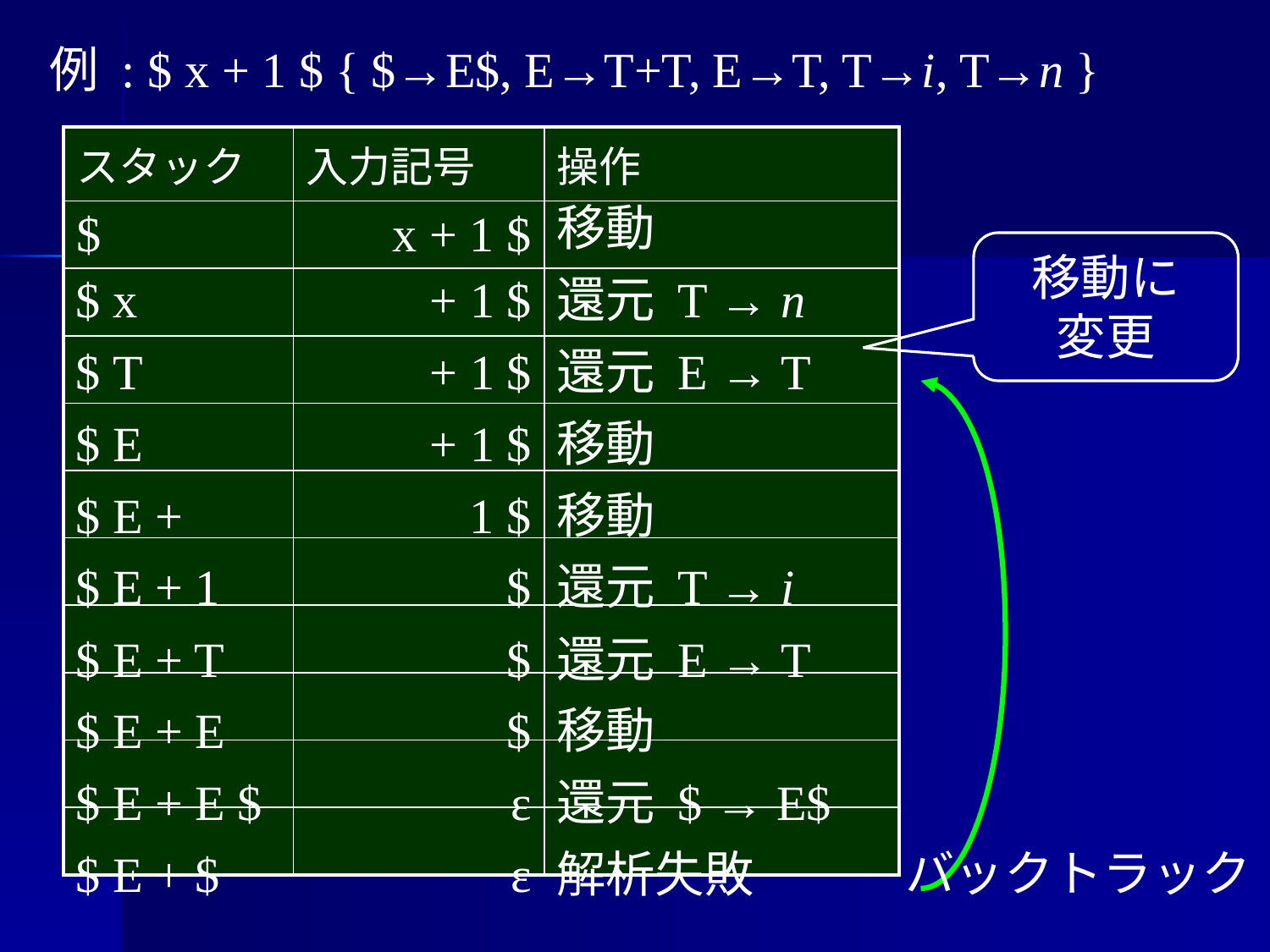

例 : $ x + 1 $
{ $→E$, E→T+T, E→T, T→i, T→n }
| スタック | 入力記号 | 操作 |
| --- | --- | --- |
| $ | x + 1 $ |  |
|  |  |  |
|  |  |  |
|  |  |  |
|  |  |  |
|  |  |  |
|  |  |  |
|  |  |  |
|  |  |  |
|  |  |  |
移動
移動に
変更
$ x
+ 1 $
還元 T → n
$ T
+ 1 $
還元 E → T

バックトラック
$ E
+ 1 $
移動
$ E +
1 $
移動
$ E + 1
$
還元 T → i
$ E + T
$
還元 E → T
$ E + E
$
移動
$ E + E $
ε
還元 $ → E$
$ E + $
ε
解析失敗